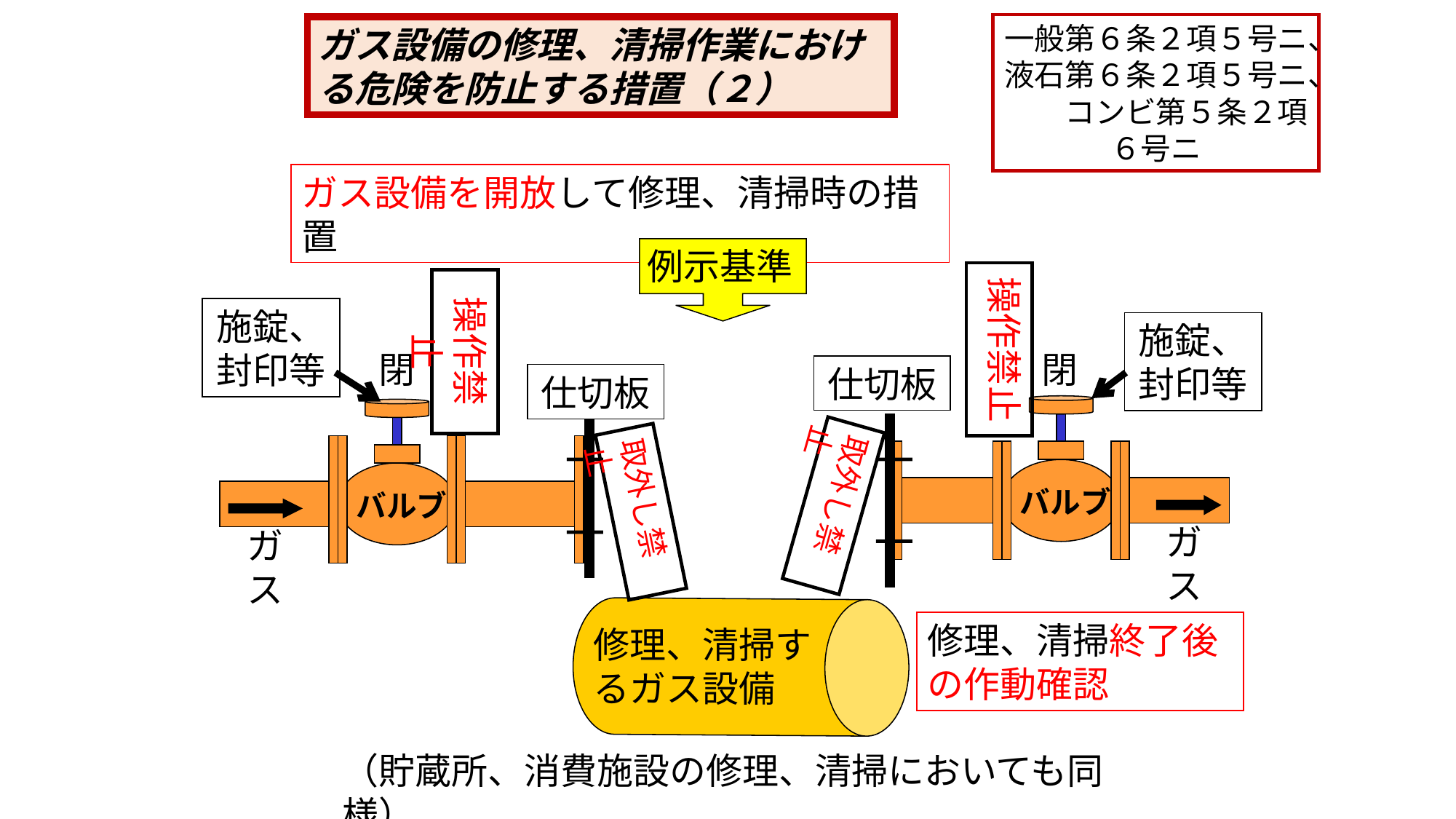

一般第６条２項５号ニ、液石第６条２項５号ニ、　　コンビ第５条２項６号ニ
ガス設備の修理、清掃作業における危険を防止する措置（２）
ガス設備を開放して修理、清掃時の措置
例示基準

操作禁止
操作禁止
施錠、封印等
施錠、封印等
閉
閉
仕切板
仕切板

バルブ

ガス

バルブ

ガス

取外し禁止
取外し禁止

修理、清掃終了後の作動確認
修理、清掃するガス設備
（貯蔵所、消費施設の修理、清掃においても同様）